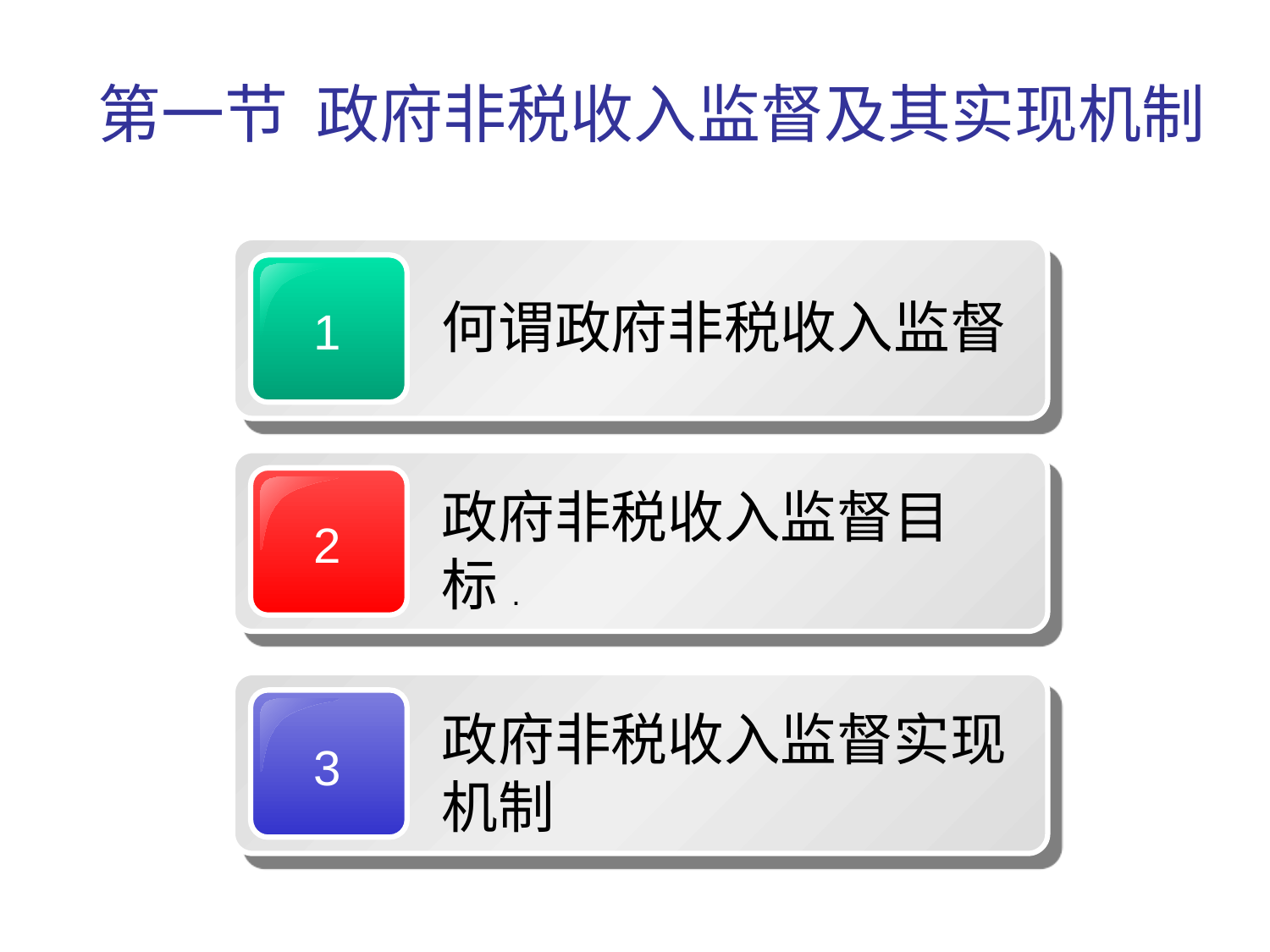

# 第一节  政府非税收入监督及其实现机制

1
何谓政府非税收入监督

2
政府非税收入监督目标.

3
政府非税收入监督实现机制